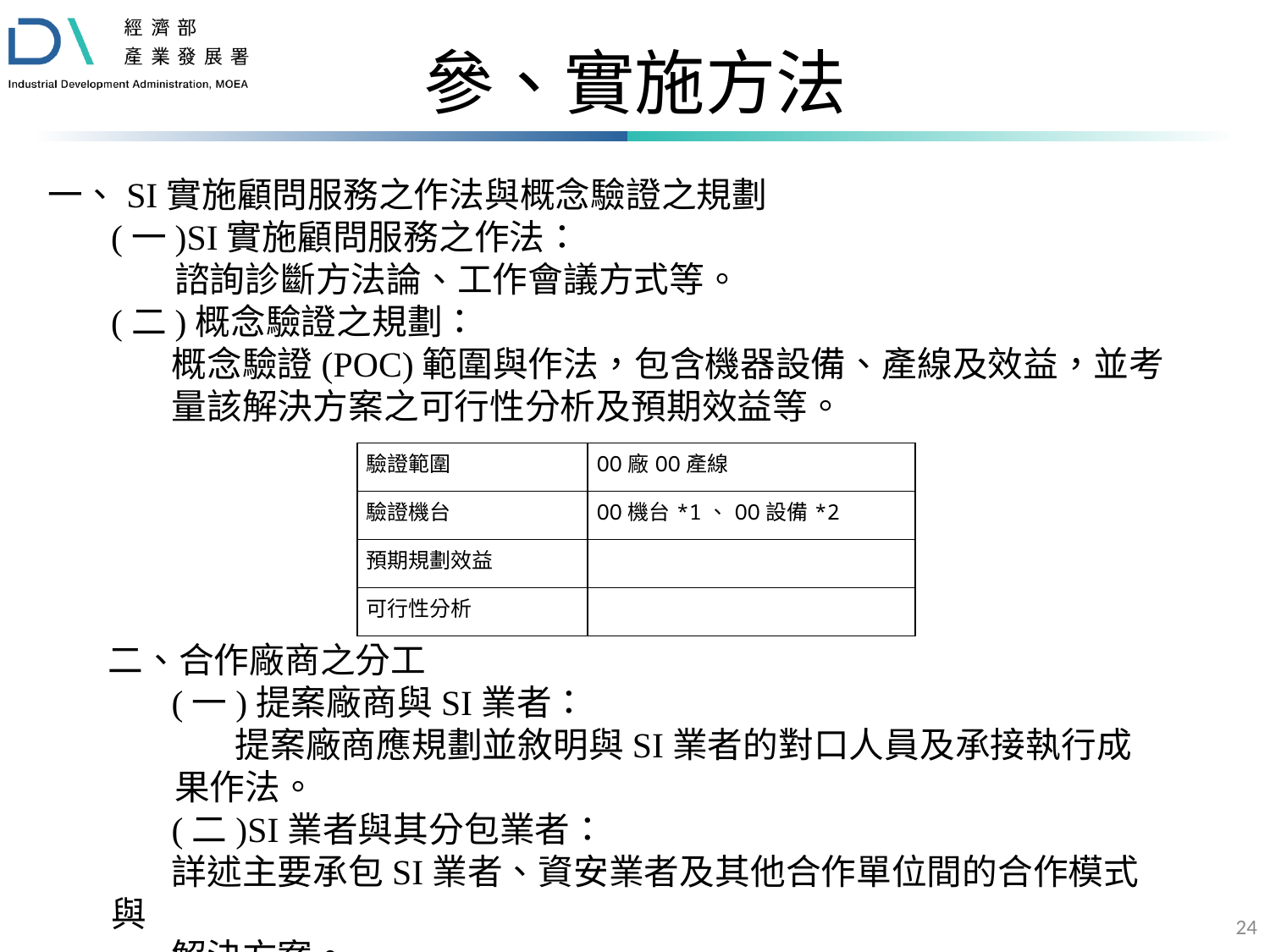

# 參、實施方法
一、SI實施顧問服務之作法與概念驗證之規劃
(一)SI實施顧問服務之作法：
諮詢診斷方法論、工作會議方式等。
(二)概念驗證之規劃：
概念驗證(POC)範圍與作法，包含機器設備、產線及效益，並考
量該解決方案之可行性分析及預期效益等。

二、合作廠商之分工
(一)提案廠商與SI業者：
提案廠商應規劃並敘明與SI業者的對口人員及承接執行成果作法。
(二)SI業者與其分包業者：
詳述主要承包SI業者、資安業者及其他合作單位間的合作模式與
解決方案。
| 驗證範圍 | OO廠OO產線 |
| --- | --- |
| 驗證機台 | OO機台\*1、OO設備\*2 |
| 預期規劃效益 |  |
| 可行性分析 |  |
24